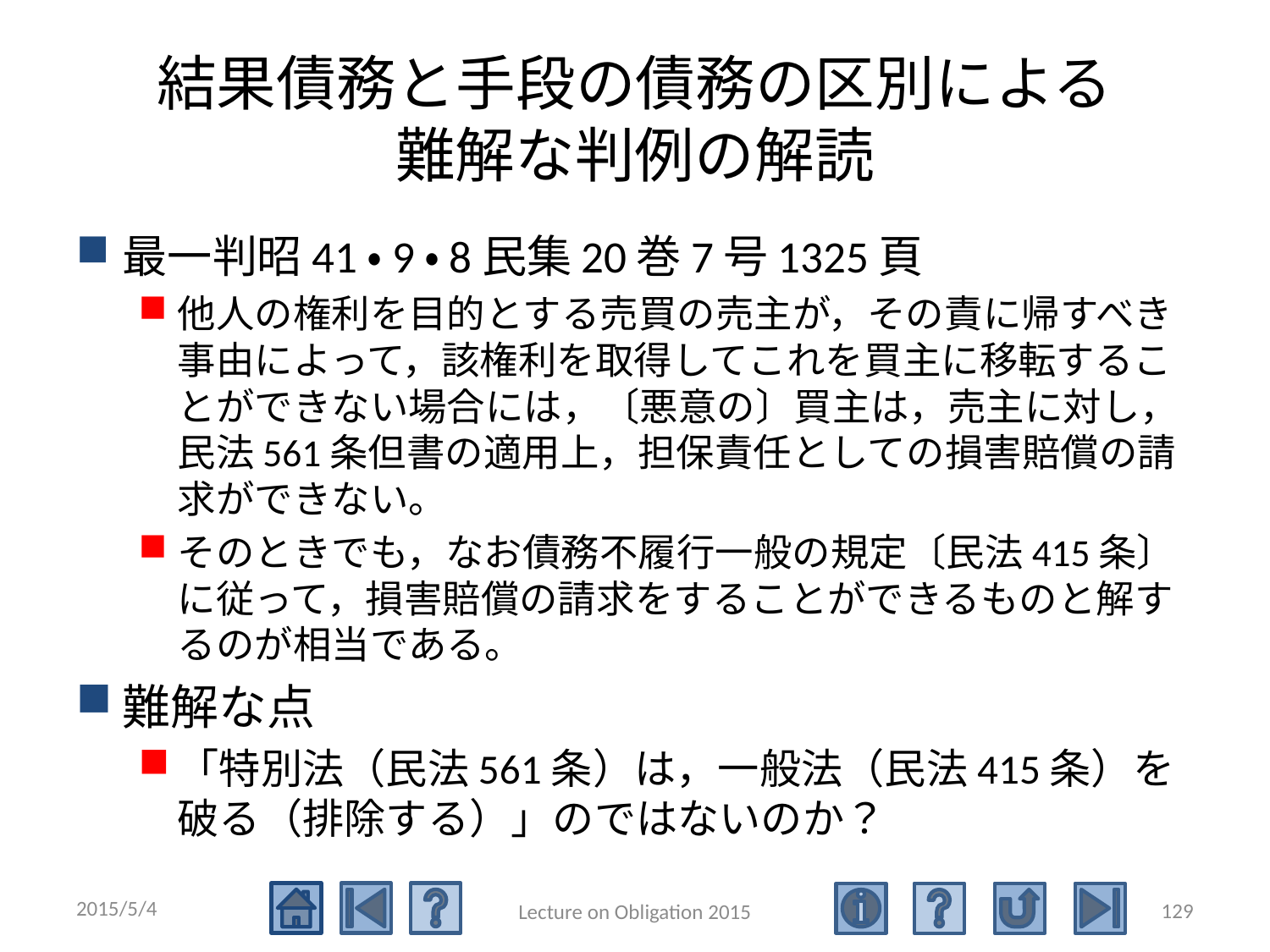

# 結果債務と手段の債務の区別による 難解な判例の解読
最一判昭41・9・8民集20巻7号1325頁
他人の権利を目的とする売買の売主が，その責に帰すべき事由によって，該権利を取得してこれを買主に移転することができない場合には，〔悪意の〕買主は，売主に対し，民法561条但書の適用上，担保責任としての損害賠償の請求ができない。
そのときでも，なお債務不履行一般の規定〔民法415条〕に従って，損害賠償の請求をすることができるものと解するのが相当である。
難解な点
「特別法（民法561条）は，一般法（民法415条）を破る（排除する）」のではないのか？
2015/5/4
129
Lecture on Obligation 2015